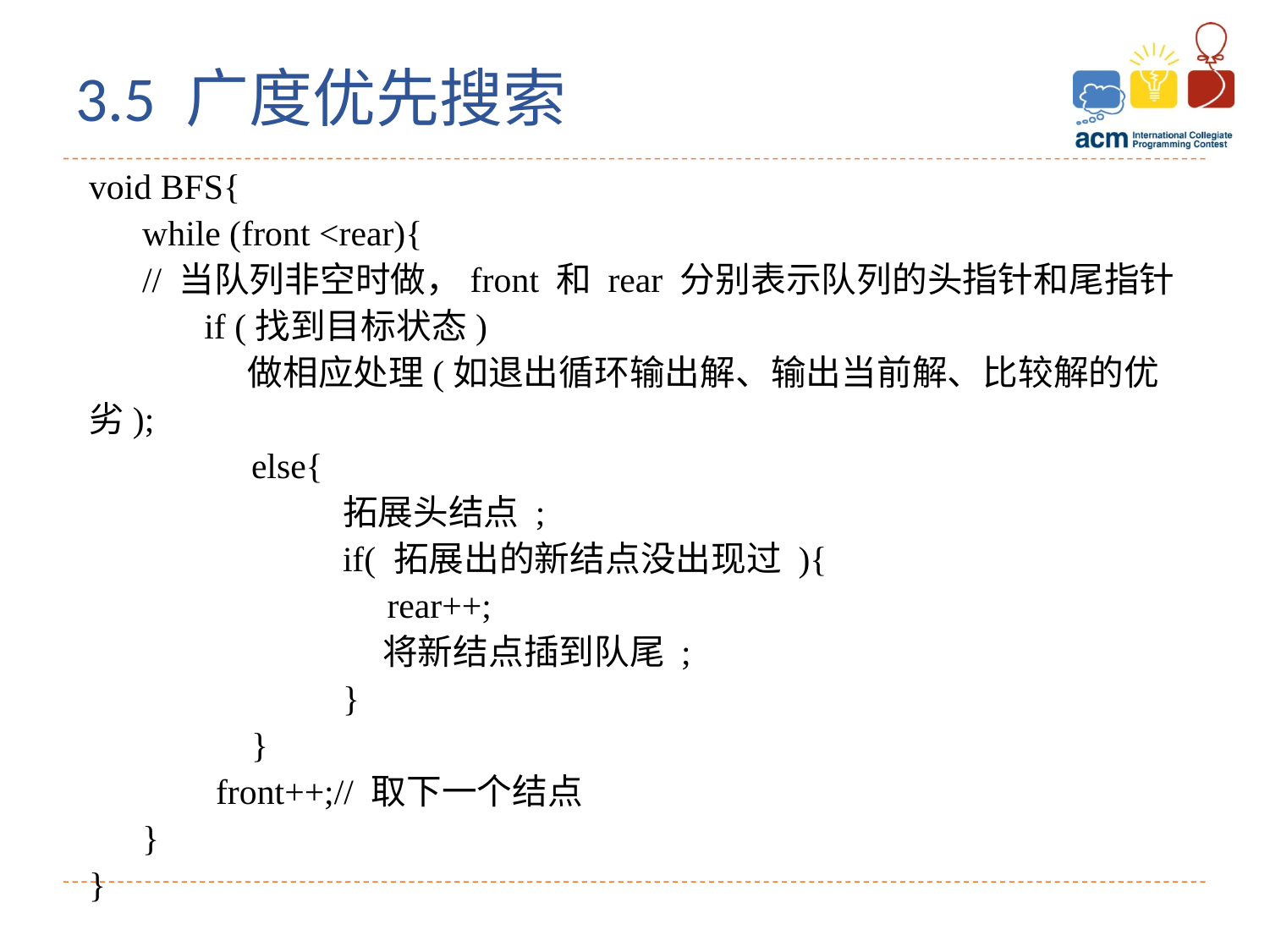

3.5 广度优先搜索

void BFS{
      while (front <rear){
      // 当队列非空时做，front 和 rear 分别表示队列的头指针和尾指针
             if (找到目标状态)
	   做相应处理(如退出循环输出解、输出当前解、比较解的优劣);
	    else{
		拓展头结点 ;
		if( 拓展出的新结点没出现过 ){
		     rear++;
		    将新结点插到队尾 ;
		}
	    }
	front++;// 取下一个结点
      }
}